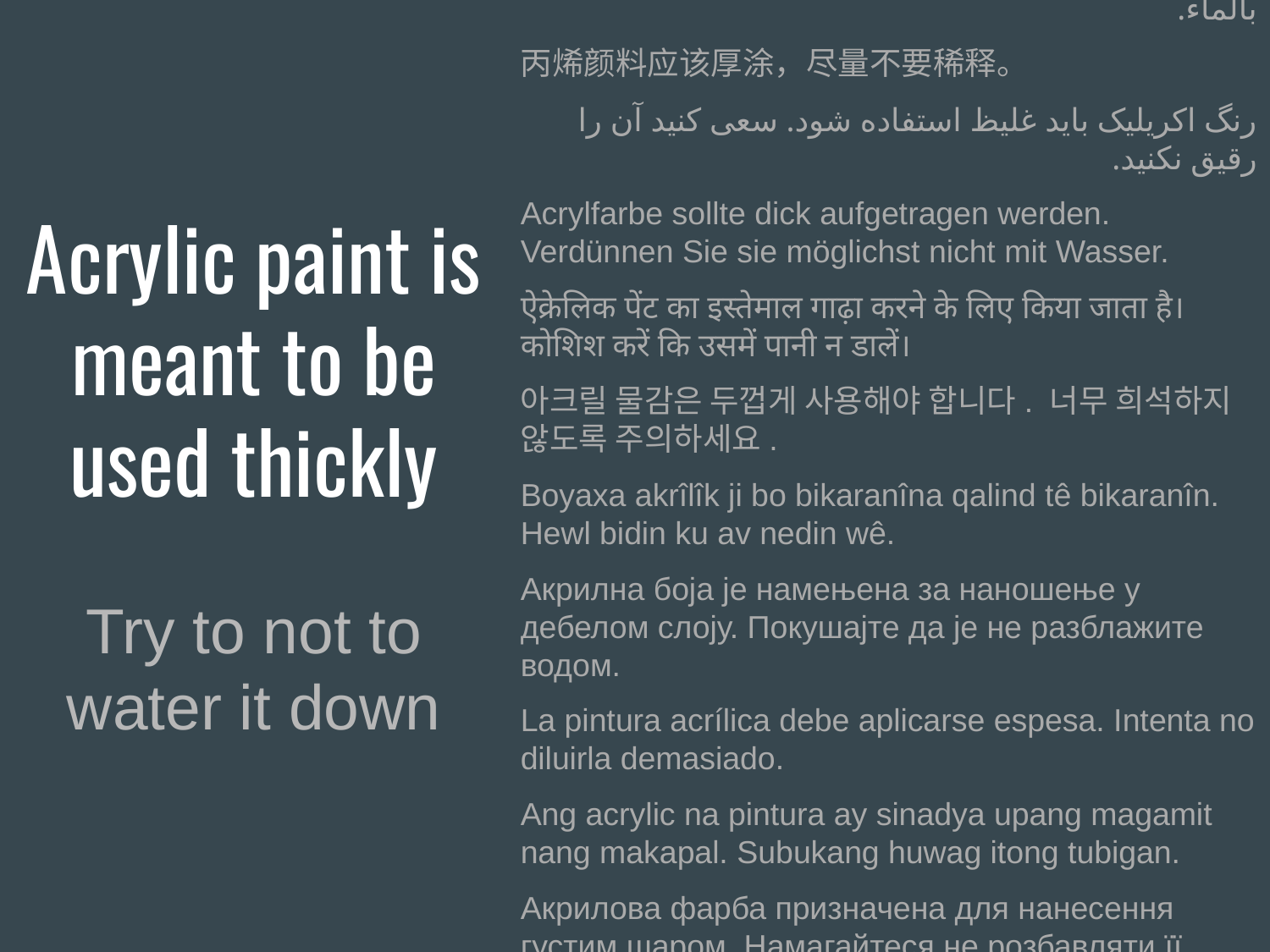

Acrylic paint is meant to be used thickly

Try to not to water it down
يُنصح باستخدام طلاء الأكريليك بكثافة. حاول ألا تُخففه بالماء.
丙烯颜料应该厚涂，尽量不要稀释。
رنگ اکریلیک باید غلیظ استفاده شود. سعی کنید آن را رقیق نکنید.
Acrylfarbe sollte dick aufgetragen werden. Verdünnen Sie sie möglichst nicht mit Wasser.
ऐक्रेलिक पेंट का इस्तेमाल गाढ़ा करने के लिए किया जाता है। कोशिश करें कि उसमें पानी न डालें।
아크릴 물감은 두껍게 사용해야 합니다. 너무 희석하지 않도록 주의하세요.
Boyaxa akrîlîk ji bo bikaranîna qalind tê bikaranîn. Hewl bidin ku av nedin wê.
Акрилна боја је намењена за наношење у дебелом слоју. Покушајте да је не разблажите водом.
La pintura acrílica debe aplicarse espesa. Intenta no diluirla demasiado.
Ang acrylic na pintura ay sinadya upang magamit nang makapal. Subukang huwag itong tubigan.
Акрилова фарба призначена для нанесення густим шаром. Намагайтеся не розбавляти її водою.